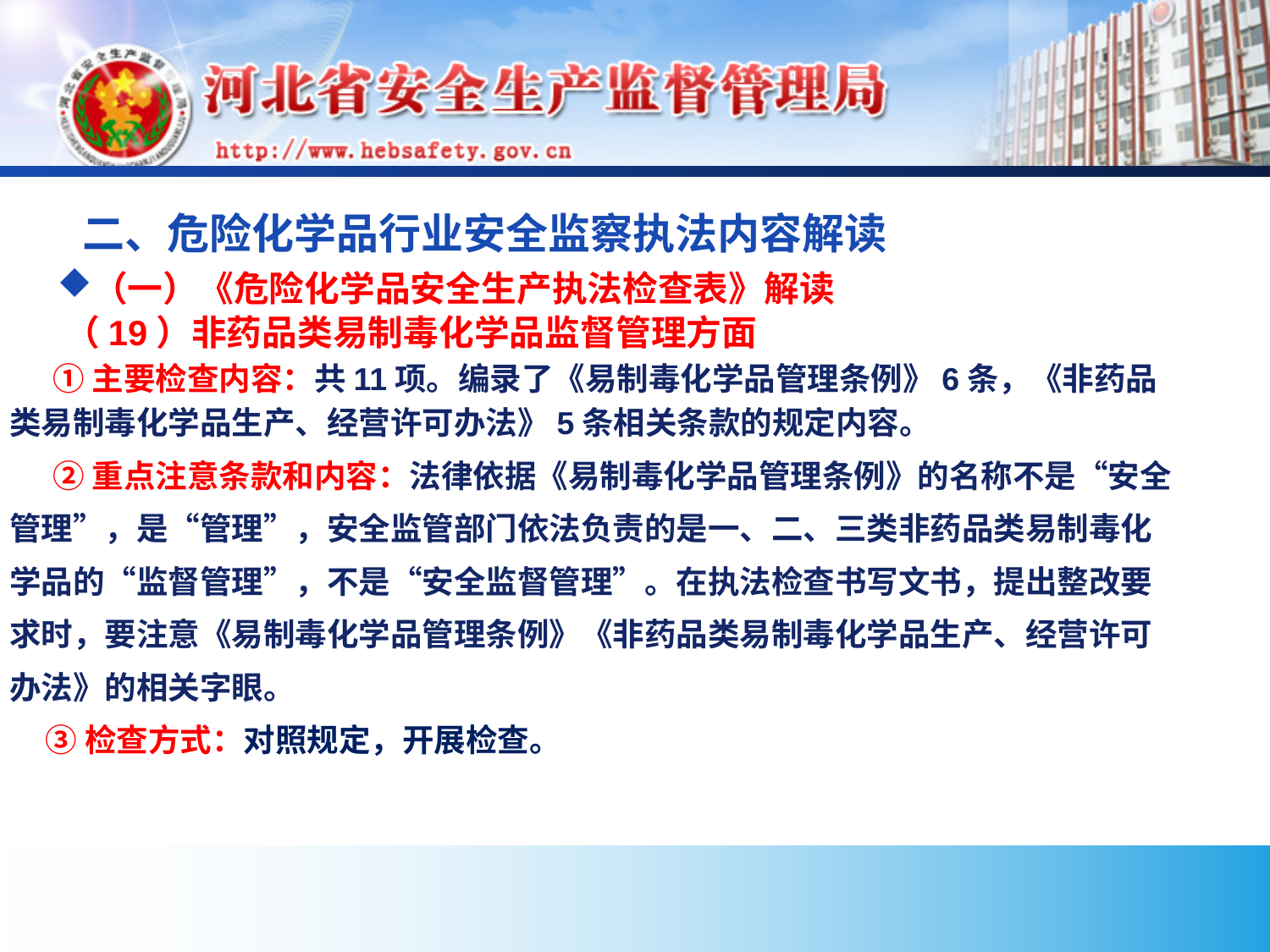

# 二、危险化学品行业安全监察执法内容解读
（一）《危险化学品安全生产执法检查表》解读
      （19）非药品类易制毒化学品监督管理方面
      ①主要检查内容：共11项。编录了《易制毒化学品管理条例》6条，《非药品类易制毒化学品生产、经营许可办法》5条相关条款的规定内容。
      ②重点注意条款和内容：法律依据《易制毒化学品管理条例》的名称不是“安全管理”，是“管理”，安全监管部门依法负责的是一、二、三类非药品类易制毒化学品的“监督管理”，不是“安全监督管理”。在执法检查书写文书，提出整改要求时，要注意《易制毒化学品管理条例》《非药品类易制毒化学品生产、经营许可办法》的相关字眼。
     ③检查方式：对照规定，开展检查。